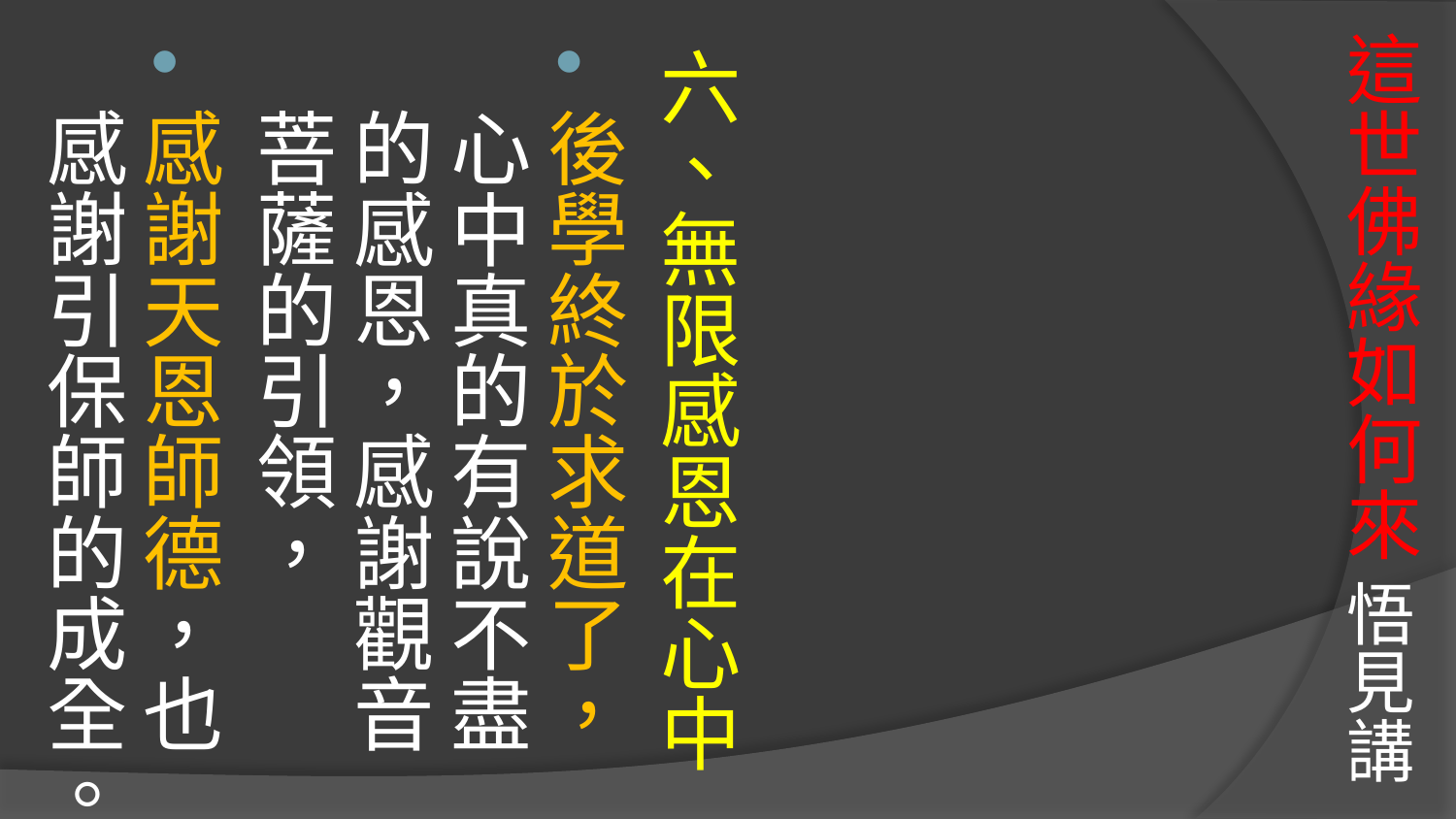

# 這世佛緣如何來 悟見講
六、無限感恩在心中
後學終於求道了，心中真的有說不盡的感恩，感謝觀音菩薩的引領，
感謝天恩師德，也感謝引保師的成全。